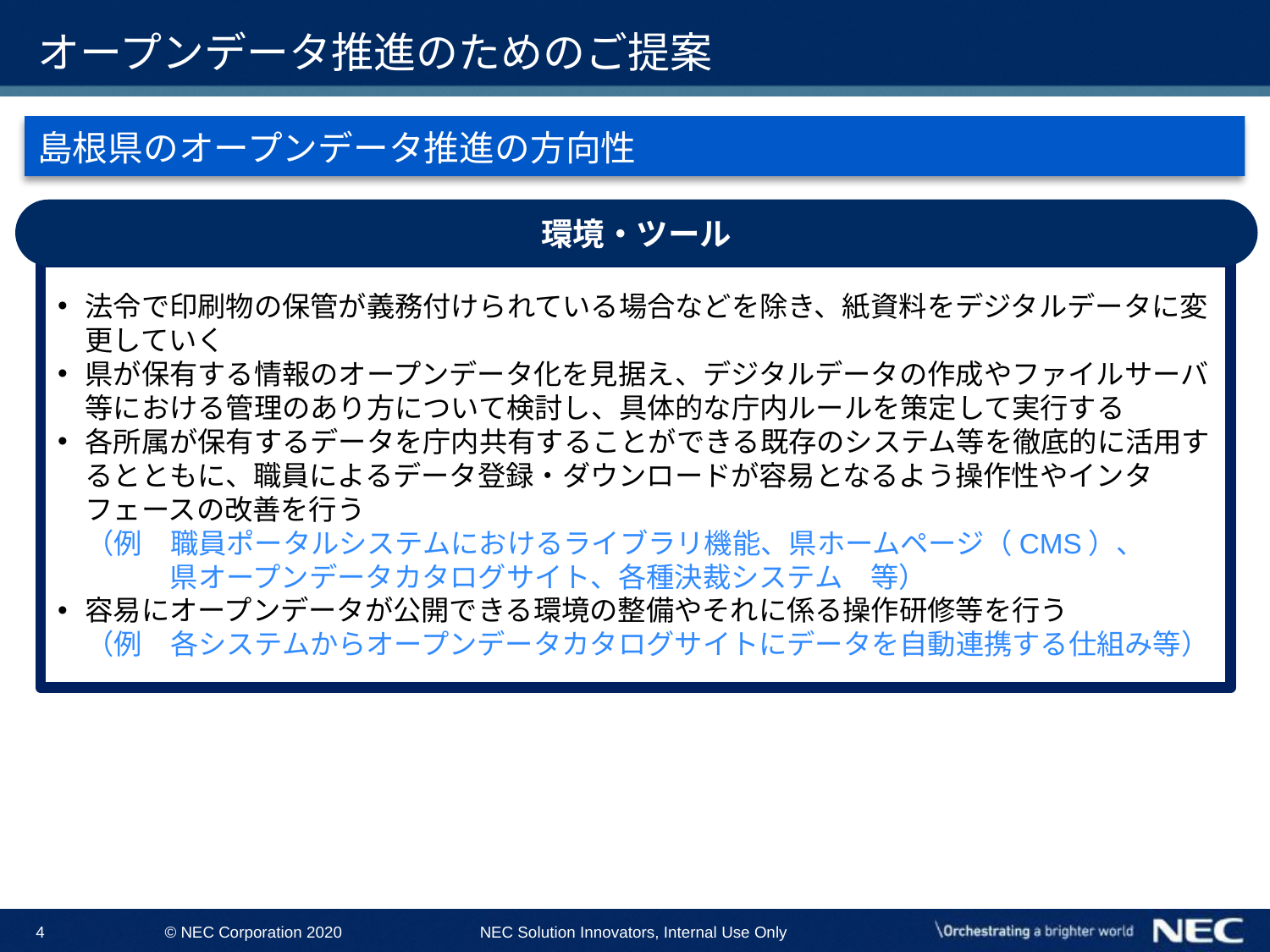

# オープンデータ推進のためのご提案
島根県のオープンデータ推進の方向性
環境・ツール
法令で印刷物の保管が義務付けられている場合などを除き、紙資料をデジタルデータに変更していく
県が保有する情報のオープンデータ化を見据え、デジタルデータの作成やファイルサーバ等における管理のあり方について検討し、具体的な庁内ルールを策定して実行する
各所属が保有するデータを庁内共有することができる既存のシステム等を徹底的に活用するとともに、職員によるデータ登録・ダウンロードが容易となるよう操作性やインタフェースの改善を行う
　（例　職員ポータルシステムにおけるライブラリ機能、県ホームページ（CMS）、
　　　　県オープンデータカタログサイト、各種決裁システム　等）
容易にオープンデータが公開できる環境の整備やそれに係る操作研修等を行う
　（例　各システムからオープンデータカタログサイトにデータを自動連携する仕組み等）